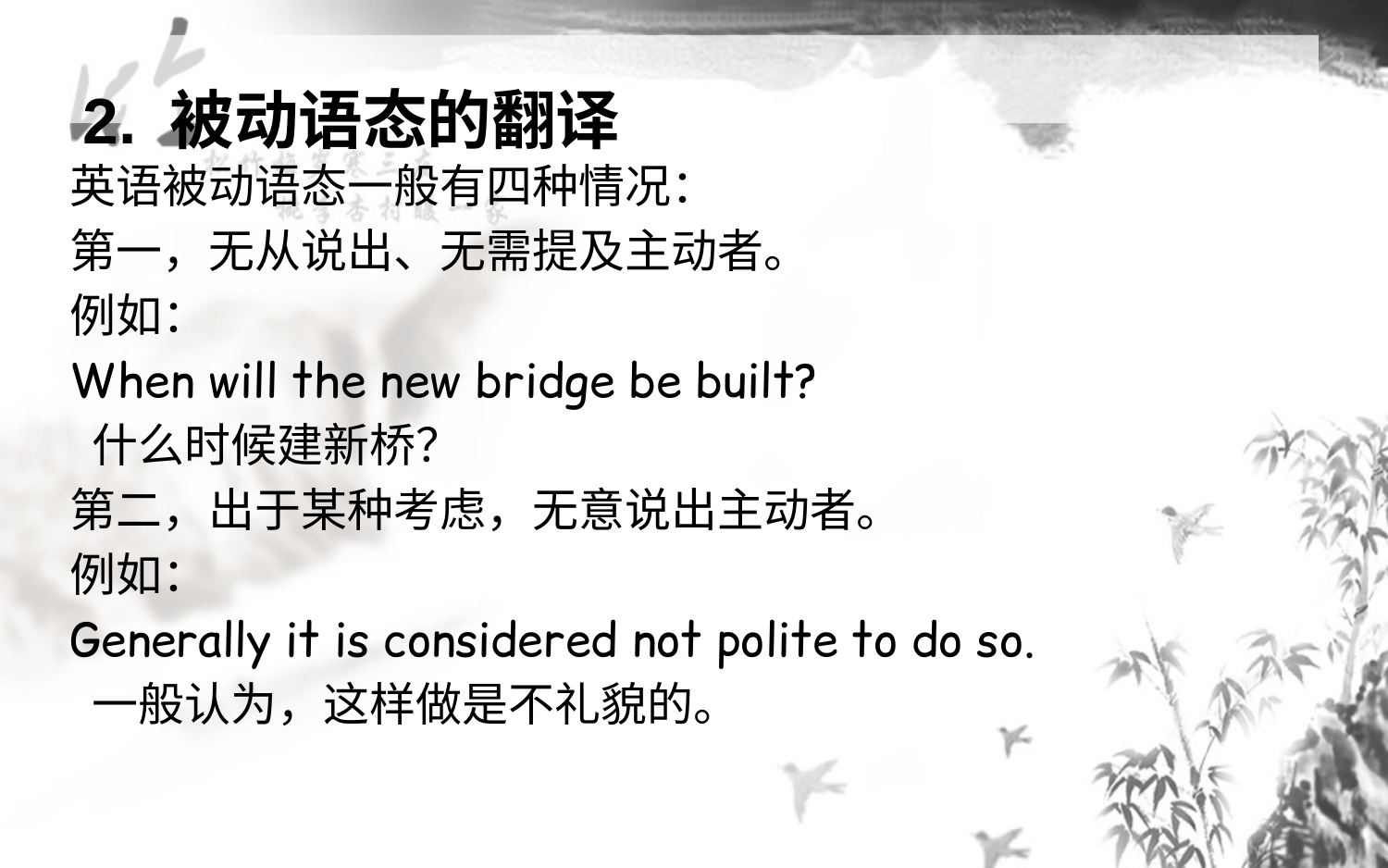

# 2. 被动语态的翻译
英语被动语态一般有四种情况：
第一，无从说出、无需提及主动者。
例如：
When will the new bridge be built?
 什么时候建新桥？
第二，出于某种考虑，无意说出主动者。
例如：
Generally it is considered not polite to do so.
 一般认为，这样做是不礼貌的。